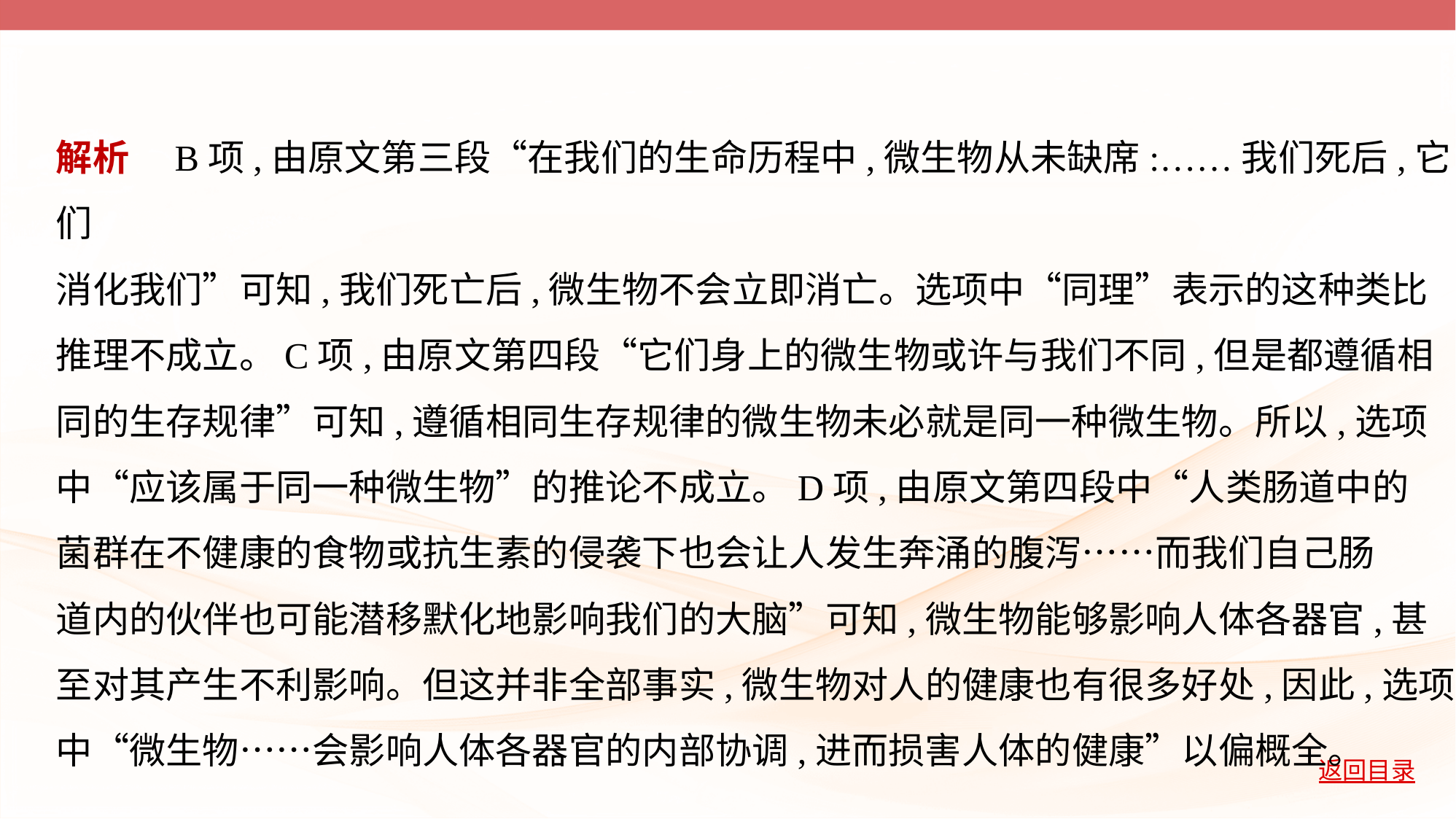

解析　B项,由原文第三段“在我们的生命历程中,微生物从未缺席:……我们死后,它们
消化我们”可知,我们死亡后,微生物不会立即消亡。选项中“同理”表示的这种类比
推理不成立。C项,由原文第四段“它们身上的微生物或许与我们不同,但是都遵循相
同的生存规律”可知,遵循相同生存规律的微生物未必就是同一种微生物。所以,选项
中“应该属于同一种微生物”的推论不成立。D项,由原文第四段中“人类肠道中的
菌群在不健康的食物或抗生素的侵袭下也会让人发生奔涌的腹泻……而我们自己肠
道内的伙伴也可能潜移默化地影响我们的大脑”可知,微生物能够影响人体各器官,甚
至对其产生不利影响。但这并非全部事实,微生物对人的健康也有很多好处,因此,选项
中“微生物……会影响人体各器官的内部协调,进而损害人体的健康”以偏概全。